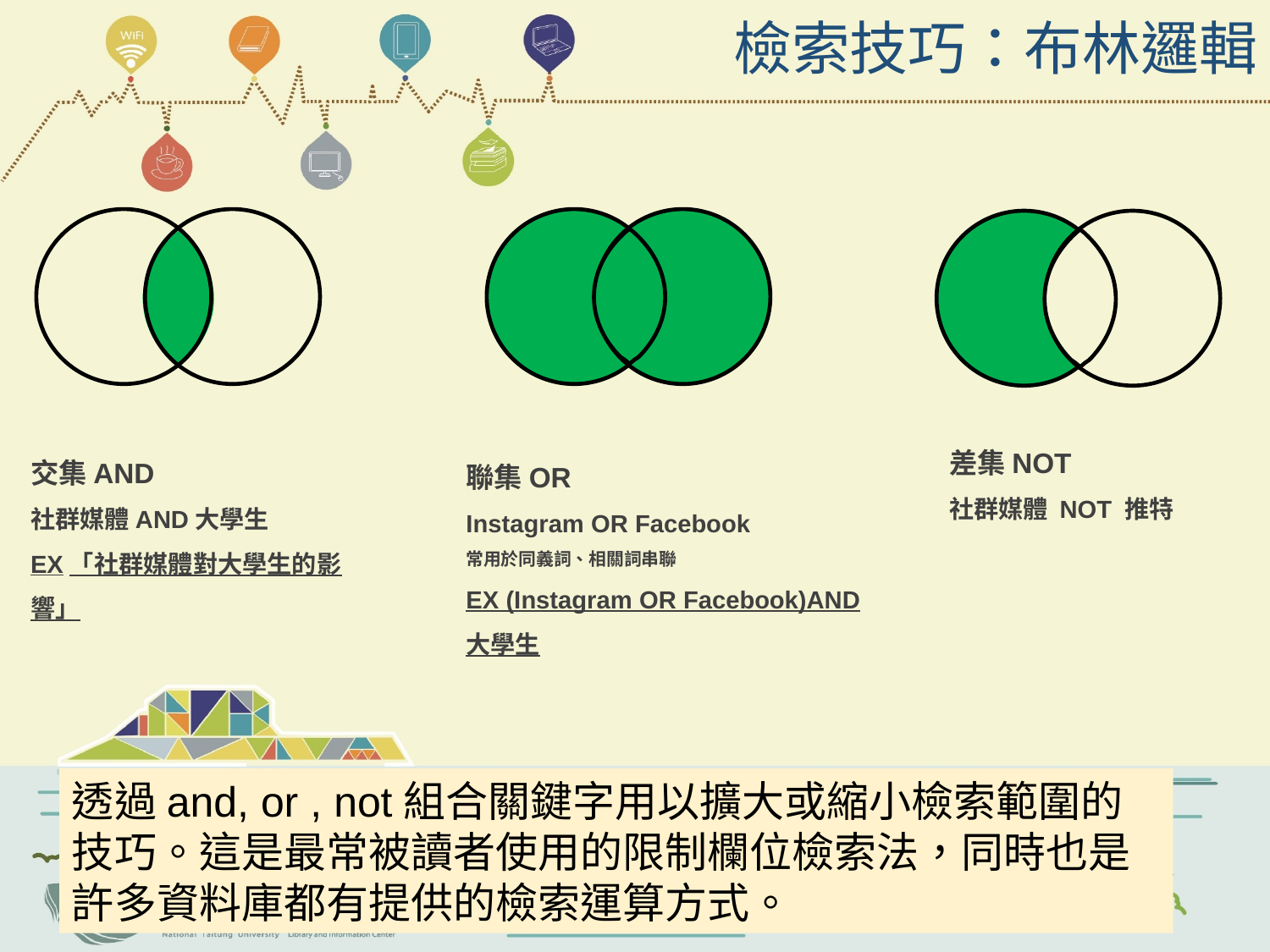

# 檢索技巧：布林邏輯

差集NOT
社群媒體 NOT 推特
交集AND
社群媒體AND大學生
EX「社群媒體對大學生的影響」
聯集OR
Instagram OR Facebook
常用於同義詞、相關詞串聯
EX (Instagram OR Facebook)AND大學生
透過and, or , not組合關鍵字用以擴大或縮小檢索範圍的技巧。這是最常被讀者使用的限制欄位檢索法，同時也是許多資料庫都有提供的檢索運算方式。